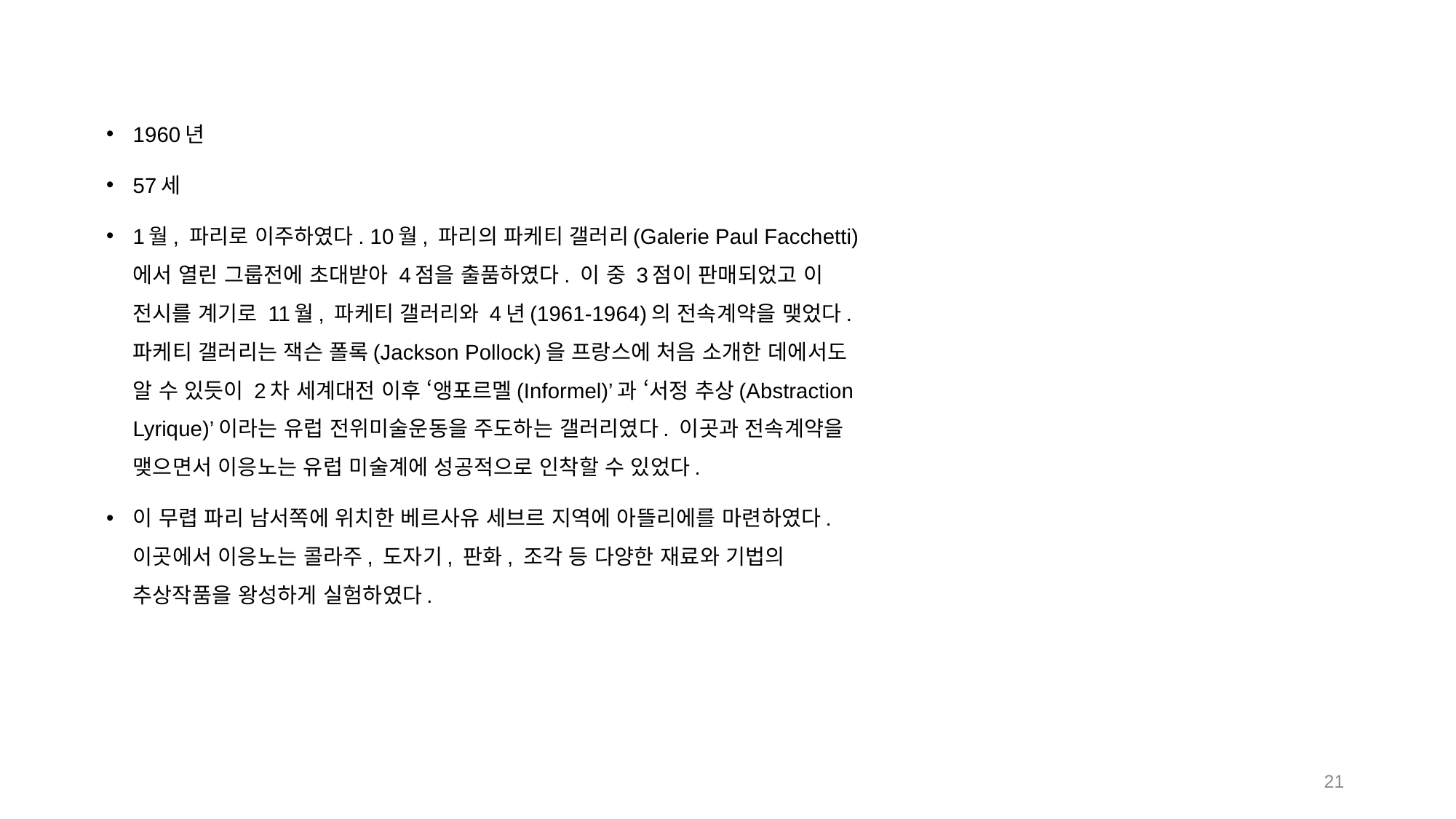

1960년
57세
1월, 파리로 이주하였다. 10월, 파리의 파케티 갤러리(Galerie Paul Facchetti)에서 열린 그룹전에 초대받아 4점을 출품하였다. 이 중 3점이 판매되었고 이 전시를 계기로 11월, 파케티 갤러리와 4년(1961-1964)의 전속계약을 맺었다. 파케티 갤러리는 잭슨 폴록(Jackson Pollock)을 프랑스에 처음 소개한 데에서도 알 수 있듯이 2차 세계대전 이후 ‘앵포르멜(Informel)’과 ‘서정 추상(Abstraction Lyrique)’이라는 유럽 전위미술운동을 주도하는 갤러리였다. 이곳과 전속계약을 맺으면서 이응노는 유럽 미술계에 성공적으로 인착할 수 있었다.
이 무렵 파리 남서쪽에 위치한 베르사유 세브르 지역에 아뜰리에를 마련하였다. 이곳에서 이응노는 콜라주, 도자기, 판화, 조각 등 다양한 재료와 기법의 추상작품을 왕성하게 실험하였다.

21